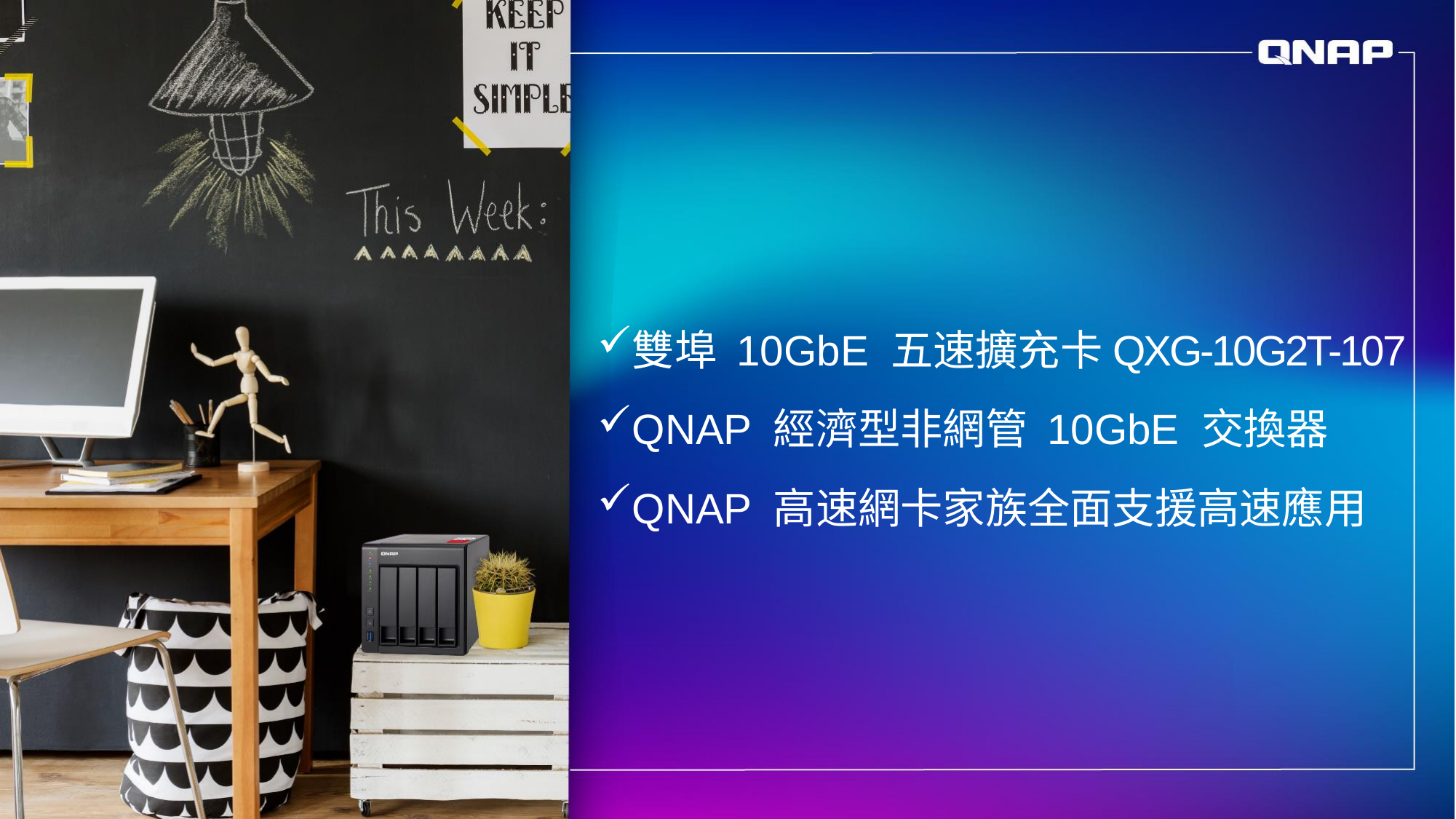

雙埠 10GbE 五速擴充卡QXG-10G2T-107
QNAP 經濟型非網管 10GbE 交換器
QNAP 高速網卡家族全面支援高速應用